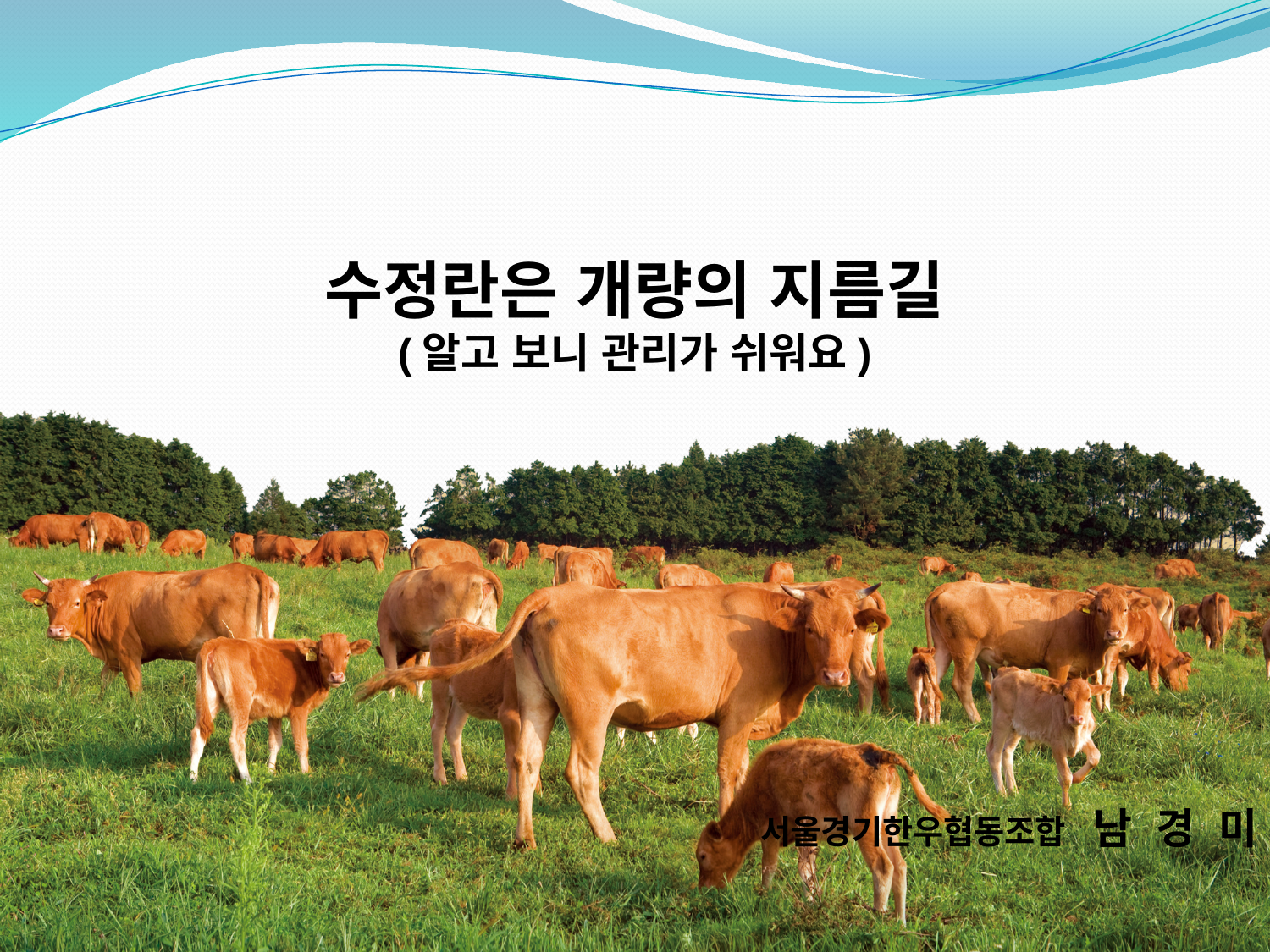

수정란은 개량의 지름길
(알고 보니 관리가 쉬워요)
 서울경기한우협동조합   남  경  미